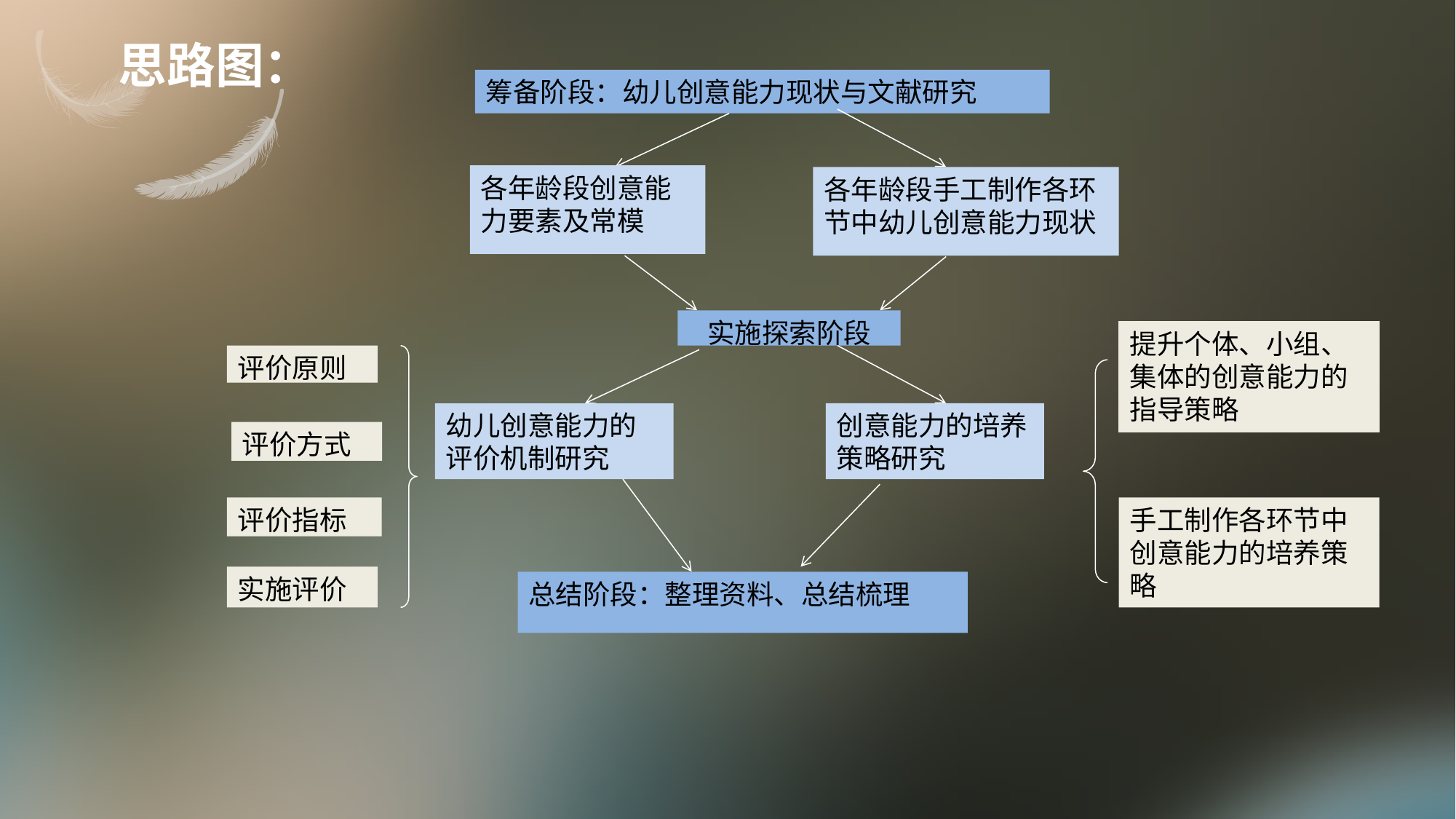

思路图：

筹备阶段：幼儿创意能力现状与文献研究

各年龄段创意能力要素及常模

各年龄段手工制作各环节中幼儿创意能力现状

实施探索阶段

提升个体、小组、集体的创意能力的指导策略

评价原则

创意能力的培养策略研究

幼儿创意能力的评价机制研究

评价方式

评价指标

手工制作各环节中创意能力的培养策略

实施评价

总结阶段：整理资料、总结梳理